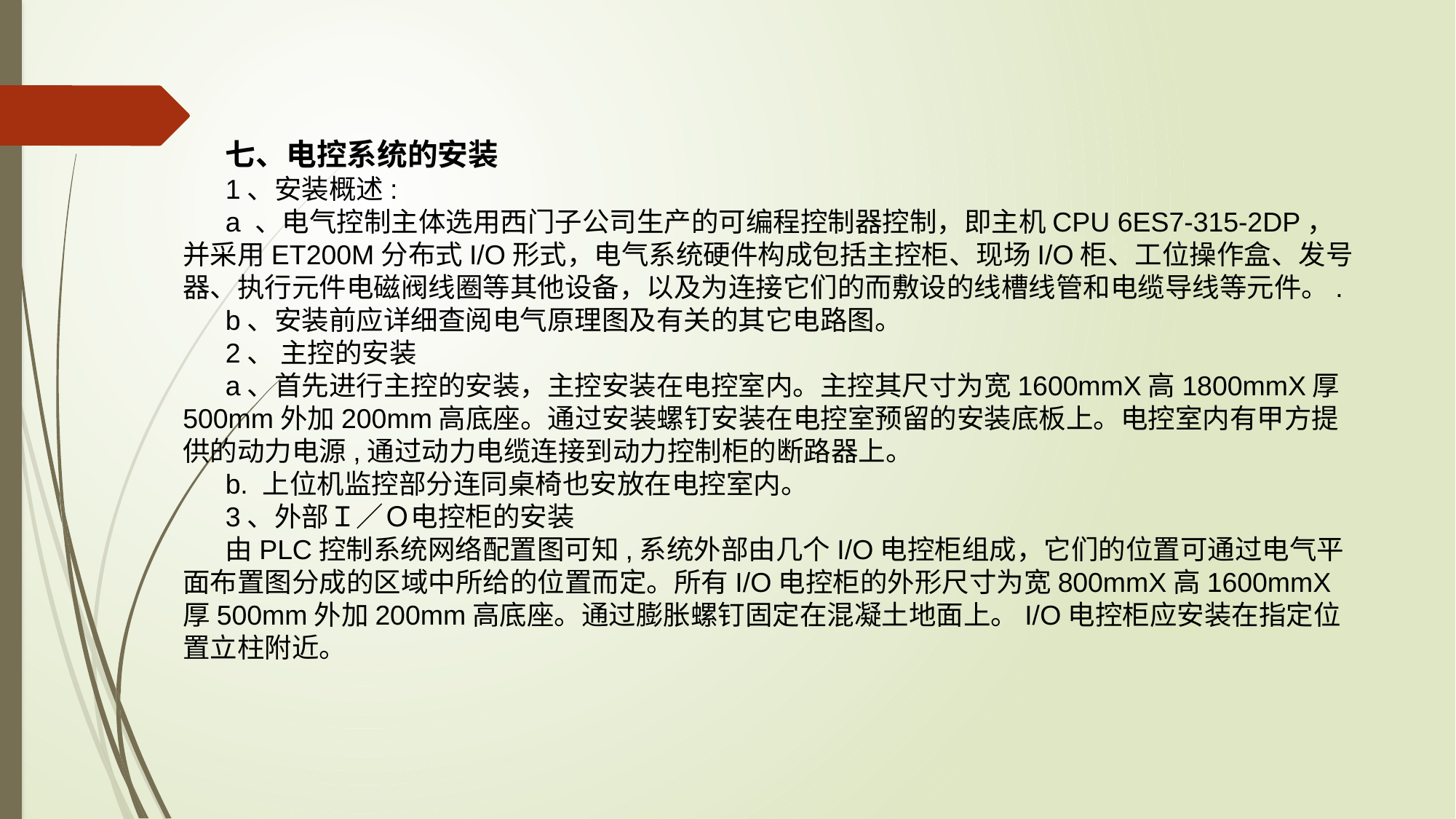

七、电控系统的安装
1、安装概述:
a 、电气控制主体选用西门子公司生产的可编程控制器控制，即主机CPU 6ES7-315-2DP，并采用ET200M分布式I/O形式，电气系统硬件构成包括主控柜、现场I/O柜、工位操作盒、发号器、执行元件电磁阀线圈等其他设备，以及为连接它们的而敷设的线槽线管和电缆导线等元件。.
b、安装前应详细查阅电气原理图及有关的其它电路图。
2、 主控的安装
a、首先进行主控的安装，主控安装在电控室内。主控其尺寸为宽1600mmX高1800mmX厚500mm外加200mm高底座。通过安装螺钉安装在电控室预留的安装底板上。电控室内有甲方提供的动力电源,通过动力电缆连接到动力控制柜的断路器上。
b. 上位机监控部分连同桌椅也安放在电控室内。
3、外部Ｉ／Ｏ电控柜的安装
由PLC控制系统网络配置图可知,系统外部由几个I/O电控柜组成，它们的位置可通过电气平面布置图分成的区域中所给的位置而定。所有I/O电控柜的外形尺寸为宽800mmX高1600mmX厚500mm外加200mm高底座。通过膨胀螺钉固定在混凝土地面上。I/O电控柜应安装在指定位置立柱附近。